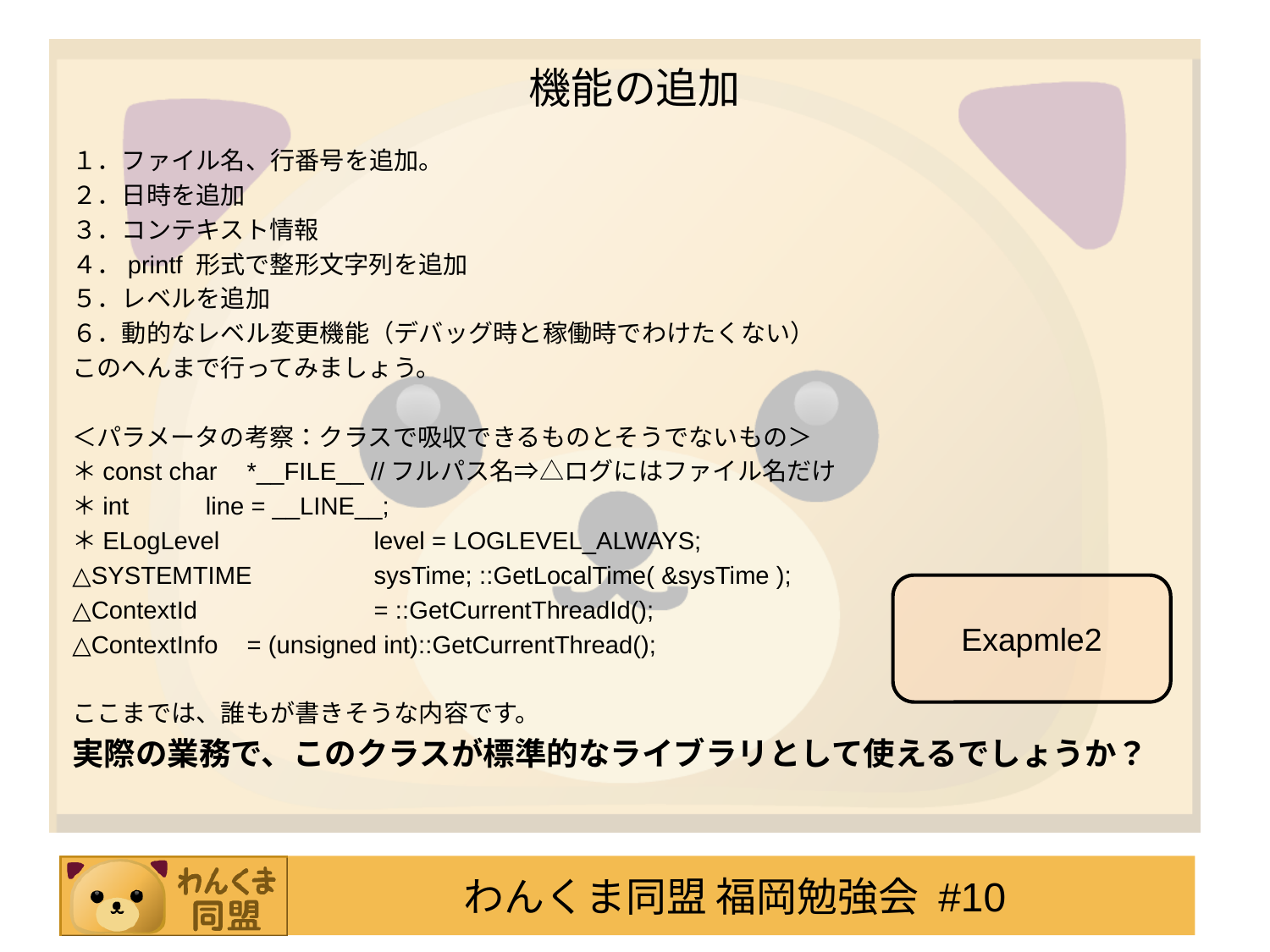

# 機能の追加
１．ファイル名、行番号を追加。
２．日時を追加
３．コンテキスト情報
４．printf 形式で整形文字列を追加
５．レベルを追加
６．動的なレベル変更機能（デバッグ時と稼働時でわけたくない）
このへんまで行ってみましょう。

＜パラメータの考察：クラスで吸収できるものとそうでないもの＞
＊const char 	*__FILE__ //フルパス名⇒△ログにはファイル名だけ
＊int           line = __LINE__;
＊ELogLevel		level = LOGLEVEL_ALWAYS;
△SYSTEMTIME	sysTime; ::GetLocalTime( &sysTime );
△ContextId		= ::GetCurrentThreadId();
△ContextInfo	= (unsigned int)::GetCurrentThread();

ここまでは、誰もが書きそうな内容です。
実際の業務で、このクラスが標準的なライブラリとして使えるでしょうか？

Exapmle2